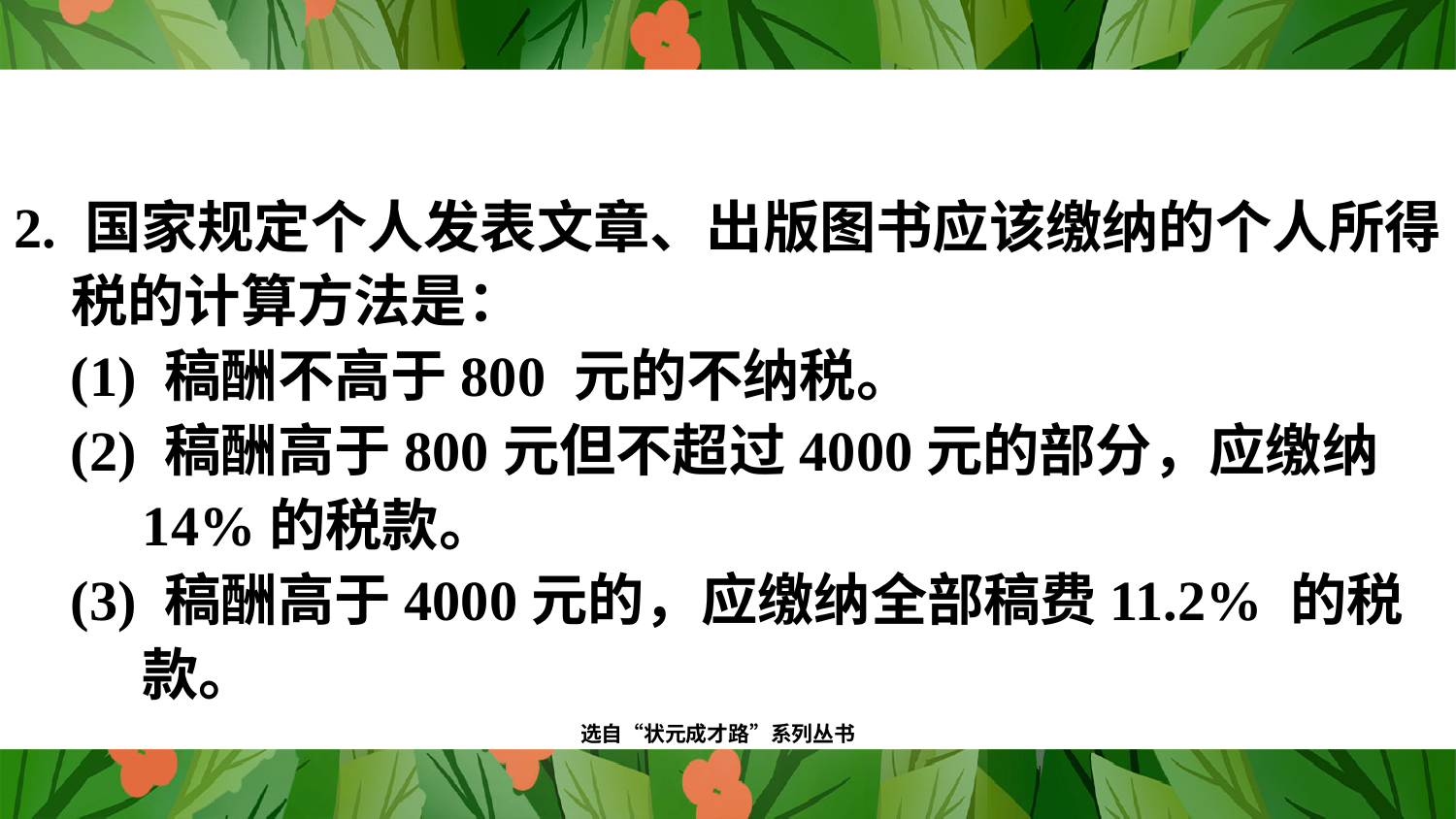

2. 国家规定个人发表文章、出版图书应该缴纳的个人所得税的计算方法是：
    (1) 稿酬不高于800 元的不纳税。
    (2) 稿酬高于800元但不超过4000元的部分，应缴纳14%的税款。
    (3) 稿酬高于4000元的，应缴纳全部稿费11.2% 的税款。
选自“状元成才路”系列丛书